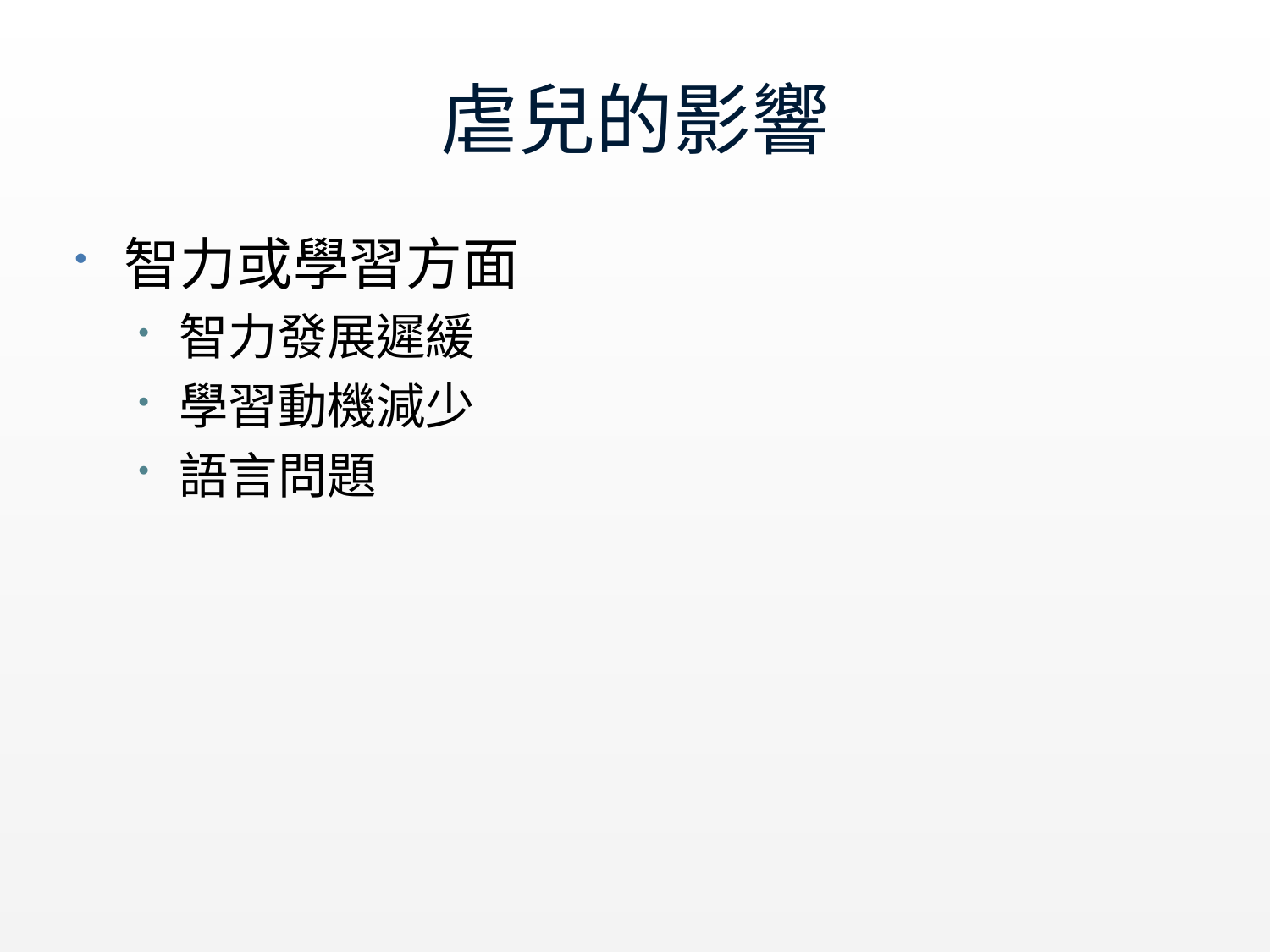

# 虐兒的影響
智力或學習方面
智力發展遲緩
學習動機減少
語言問題
kindylam/cp/swd
15